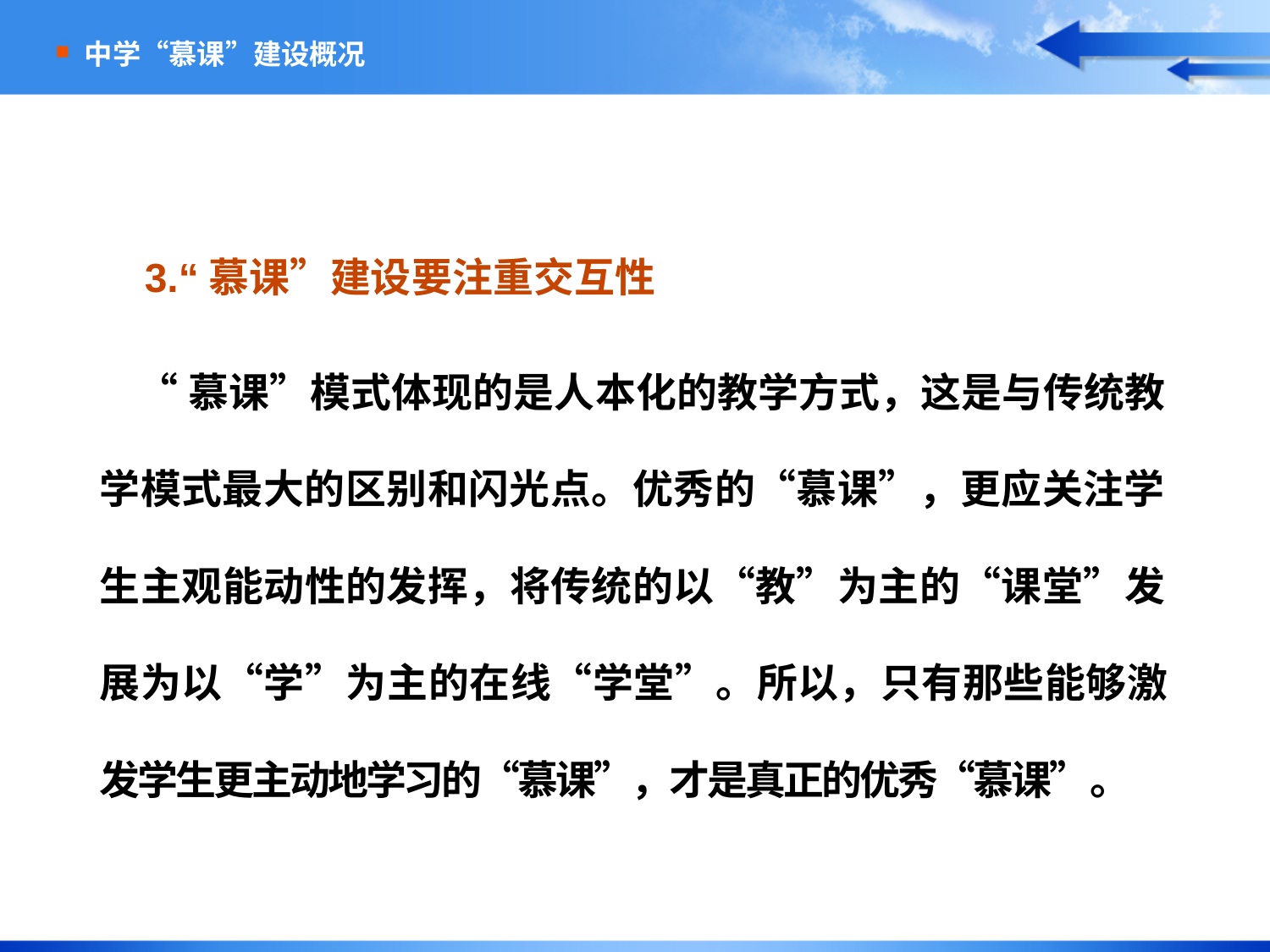

中学“慕课”建设概况
    3.“慕课”建设要注重交互性
    “慕课”模式体现的是人本化的教学方式，这是与传统教学模式最大的区别和闪光点。优秀的“慕课”，更应关注学生主观能动性的发挥，将传统的以“教”为主的“课堂”发展为以“学”为主的在线“学堂”。所以，只有那些能够激发学生更主动地学习的“慕课”，才是真正的优秀“慕课”。